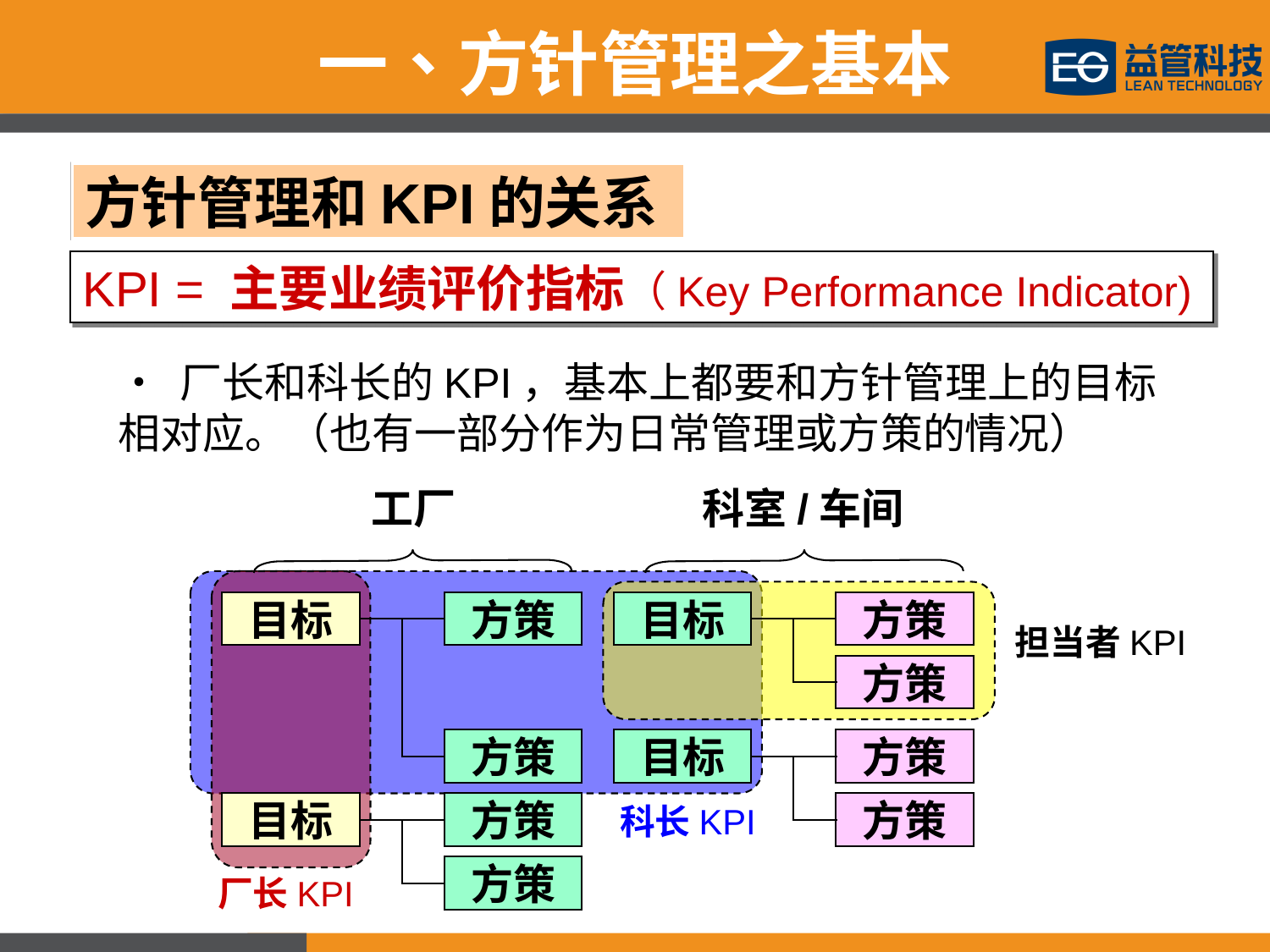

一、方针管理之基本
方针管理和KPI的关系
KPI = 主要业绩评价指标（Key Performance Indicator)
・  厂长和科长的KPI，基本上都要和方针管理上的目标相对应。（也有一部分作为日常管理或方策的情况）

工厂
科室/车间

目标
方策
目标
方策
担当者KPI
方策
方策
目标
方策
目标
方策
科长KPI
方策
方策
厂长KPI